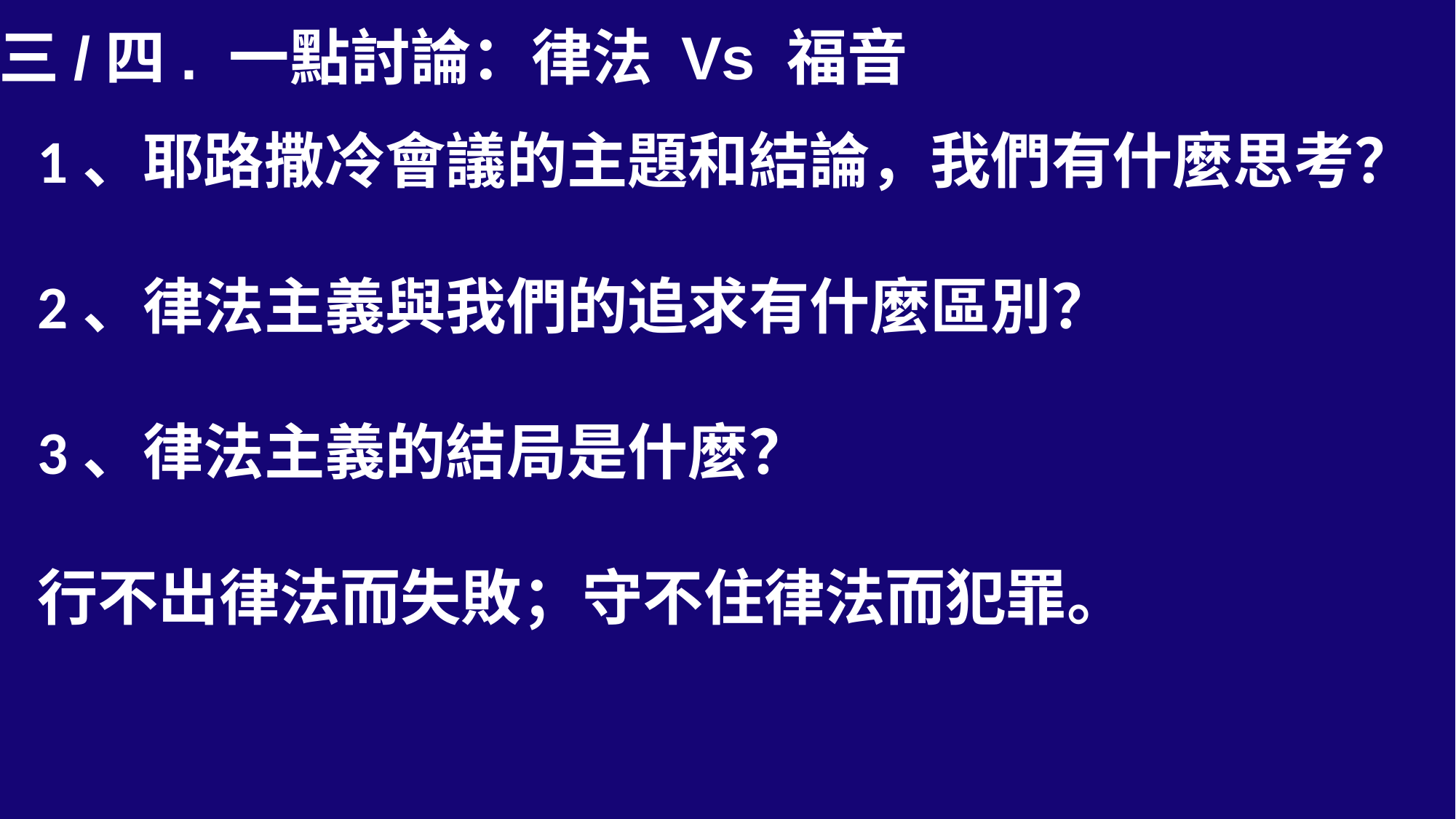

三/四. 一點討論：律法 Vs 福音
1、耶路撒冷會議的主題和結論，我們有什麼思考？

2、律法主義與我們的追求有什麼區別？

3、律法主義的結局是什麼？

行不出律法而失敗；守不住律法而犯罪。